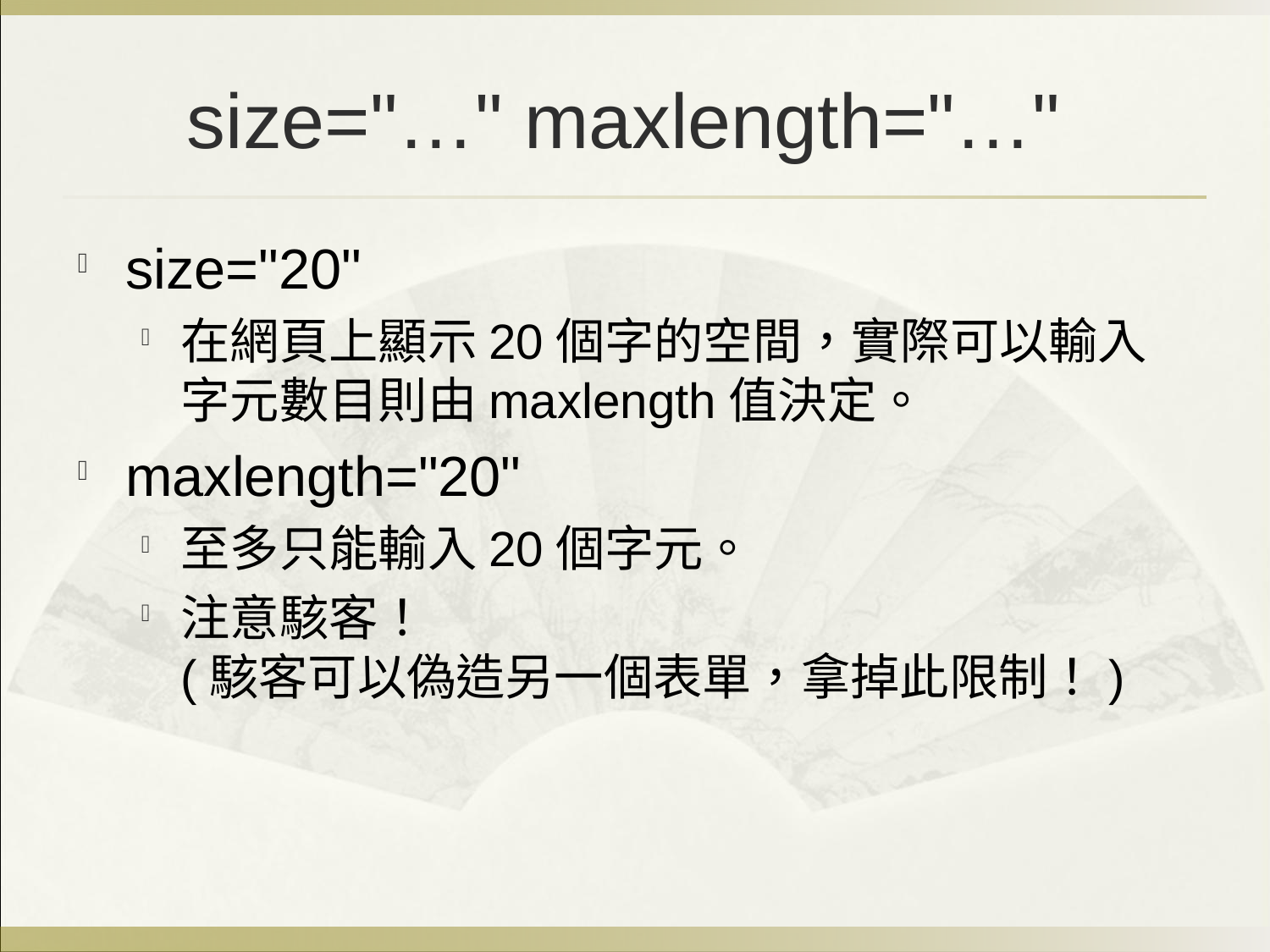

# size="…" maxlength="…"
size="20"
在網頁上顯示20個字的空間，實際可以輸入字元數目則由maxlength值決定。
maxlength="20"
至多只能輸入20個字元。
注意駭客！
(駭客可以偽造另一個表單，拿掉此限制！)